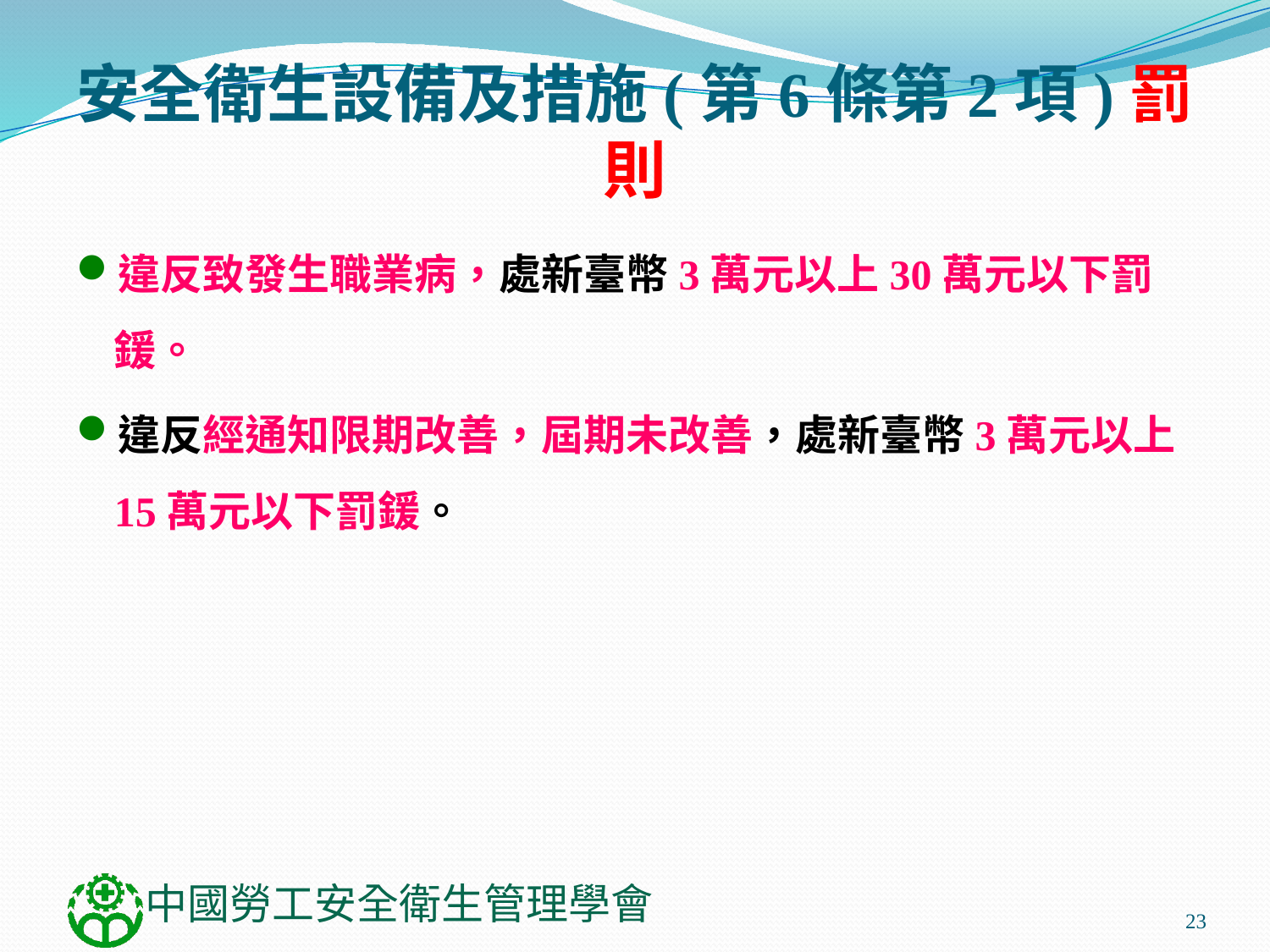

# 安全衛生設備及措施(第6條第2項)罰則
違反致發生職業病，處新臺幣3萬元以上30萬元以下罰鍰。
違反經通知限期改善，屆期未改善，處新臺幣3萬元以上15萬元以下罰鍰。
23